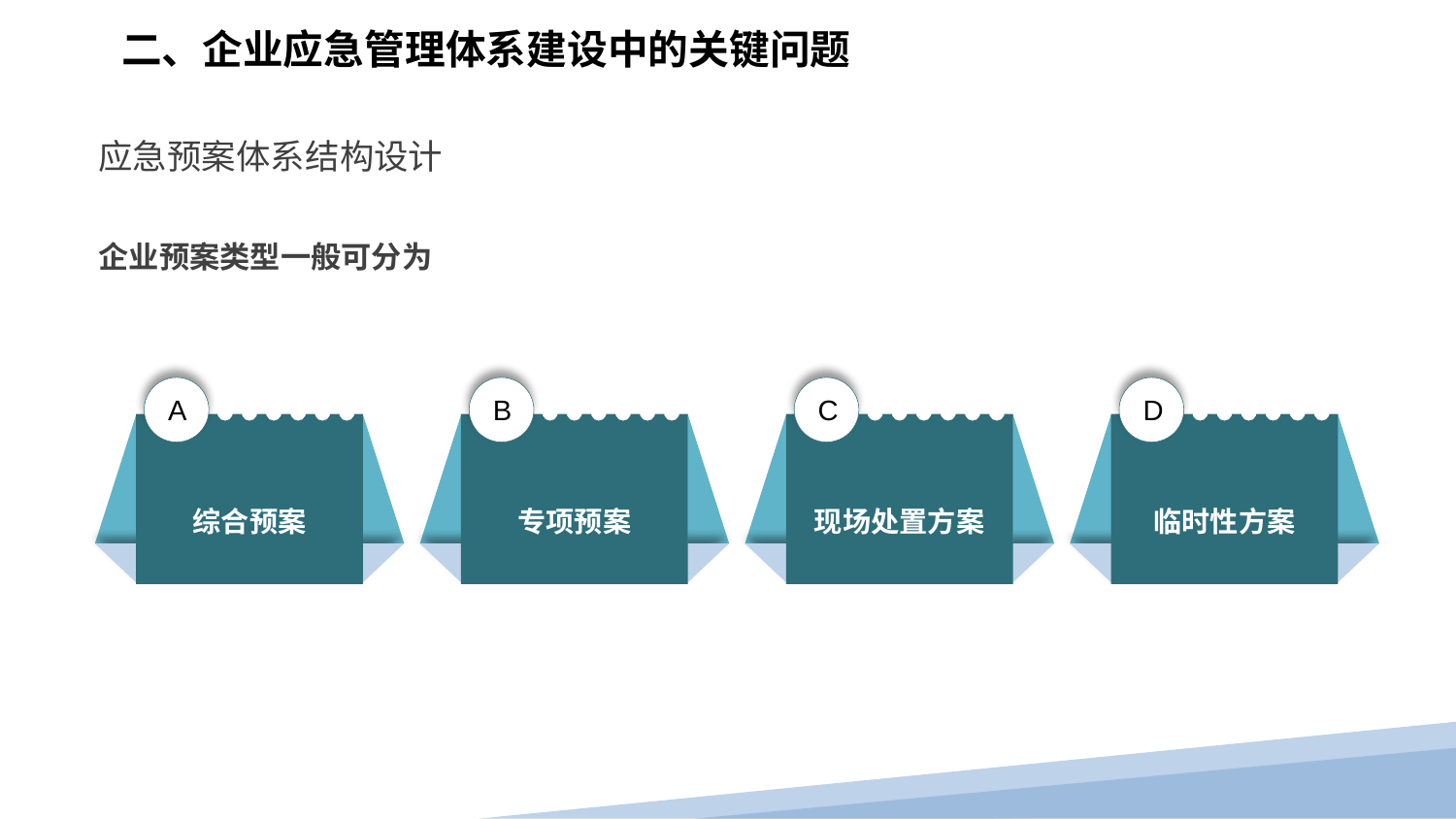

二、企业应急管理体系建设中的关键问题
应急预案体系结构设计
企业预案类型一般可分为
A
B
C
D

综合预案

专项预案

现场处置方案

临时性方案